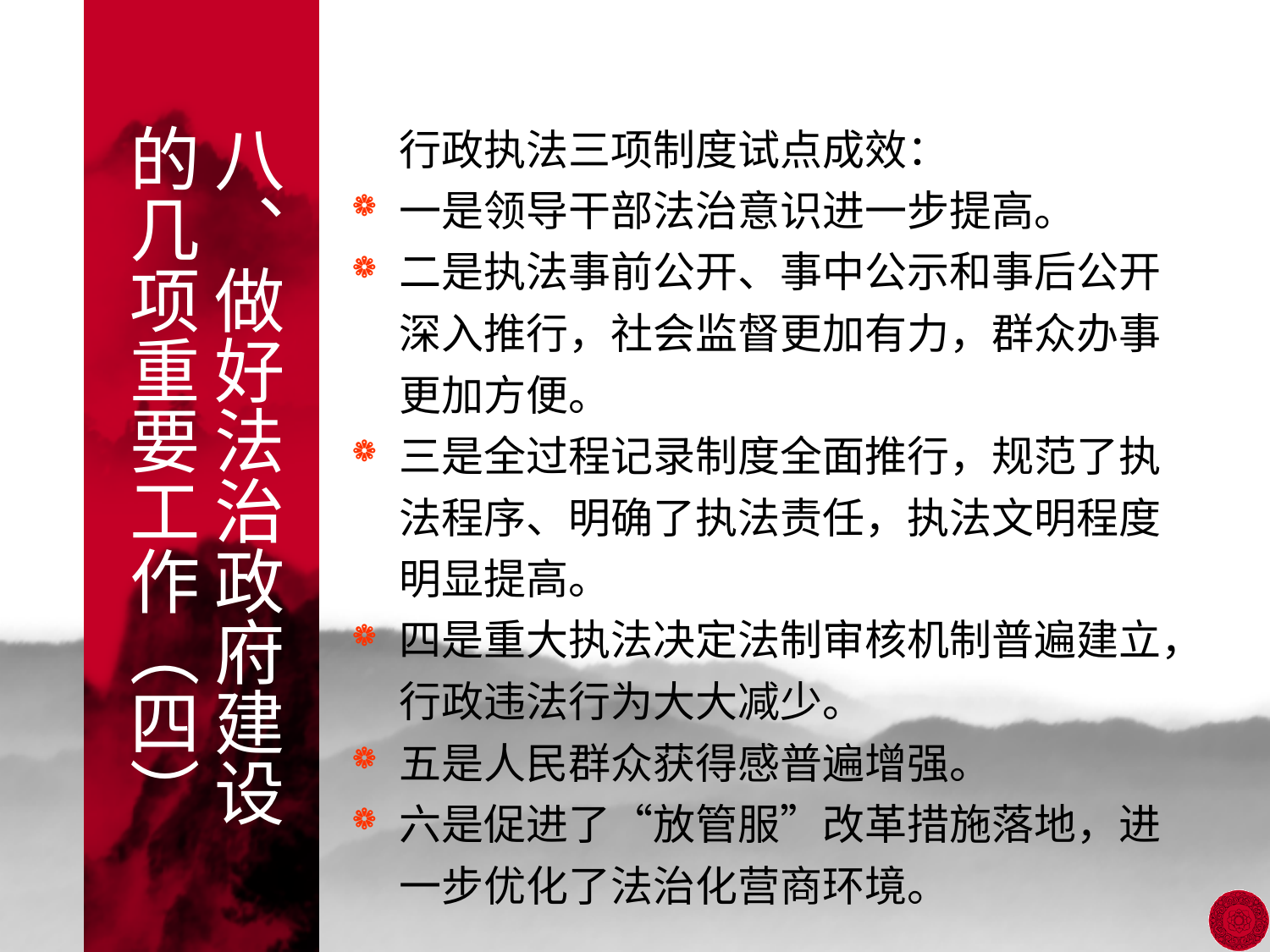

行政执法三项制度试点成效：
一是领导干部法治意识进一步提高。
二是执法事前公开、事中公示和事后公开深入推行，社会监督更加有力，群众办事更加方便。
三是全过程记录制度全面推行，规范了执法程序、明确了执法责任，执法文明程度明显提高。
四是重大执法决定法制审核机制普遍建立，行政违法行为大大减少。
五是人民群众获得感普遍增强。
六是促进了“放管服”改革措施落地，进一步优化了法治化营商环境。
# 八、做好法治政府建设的几项重要工作（四）